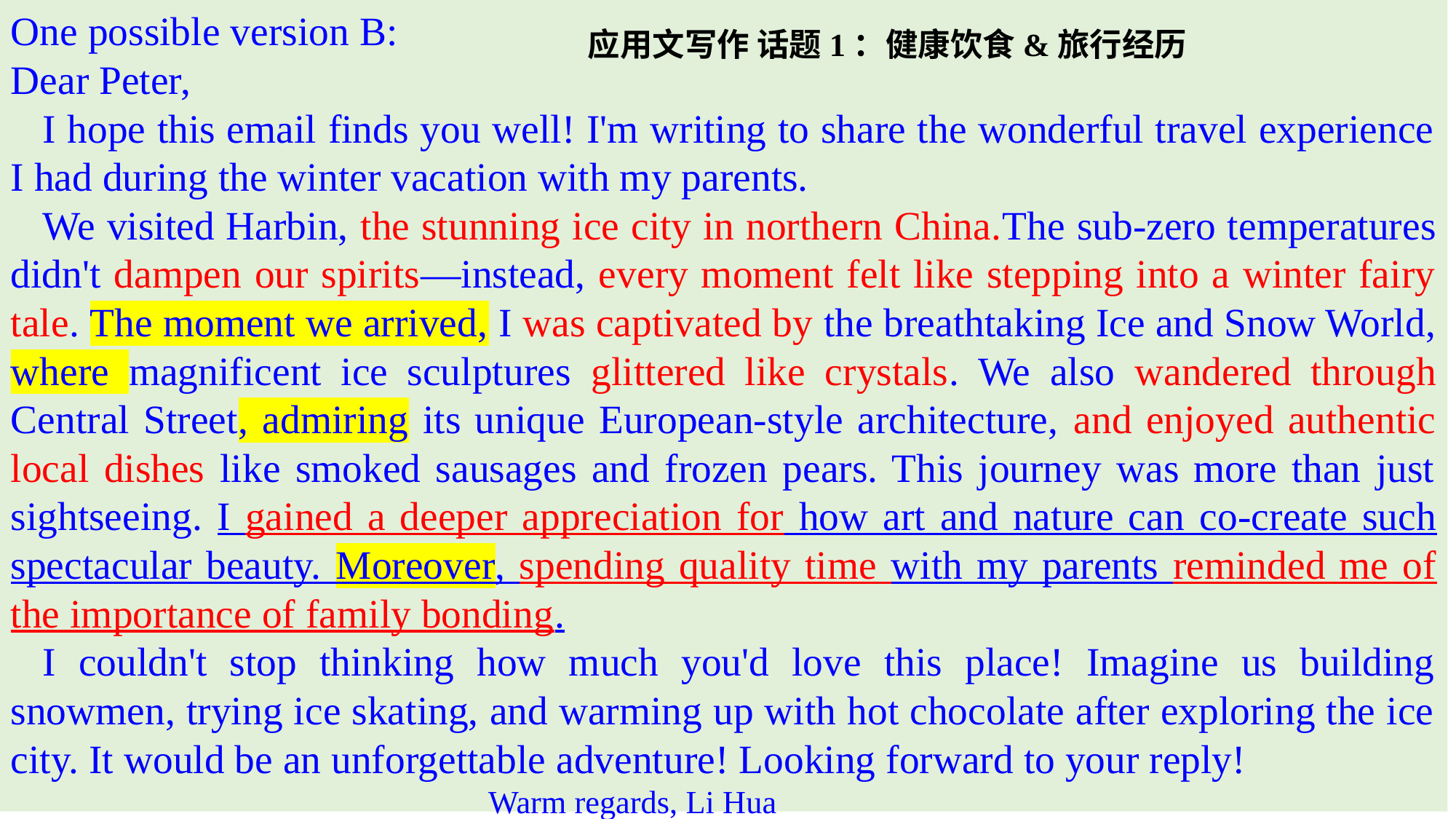

One possible version B:
Dear Peter,
I hope this email finds you well! I'm writing to share the wonderful travel experience I had during the winter vacation with my parents.
We visited Harbin, the stunning ice city in northern China.The sub-zero temperatures didn't dampen our spirits—instead, every moment felt like stepping into a winter fairy tale. The moment we arrived, I was captivated by the breathtaking Ice and Snow World, where magnificent ice sculptures glittered like crystals. We also wandered through Central Street, admiring its unique European-style architecture, and enjoyed authentic local dishes like smoked sausages and frozen pears. This journey was more than just sightseeing. I gained a deeper appreciation for how art and nature can co-create such spectacular beauty. Moreover, spending quality time with my parents reminded me of the importance of family bonding.
I couldn't stop thinking how much you'd love this place! Imagine us building snowmen, trying ice skating, and warming up with hot chocolate after exploring the ice city. It would be an unforgettable adventure! Looking forward to your reply!
Warm regards, Li Hua
应用文写作 话题1：健康饮食&旅行经历